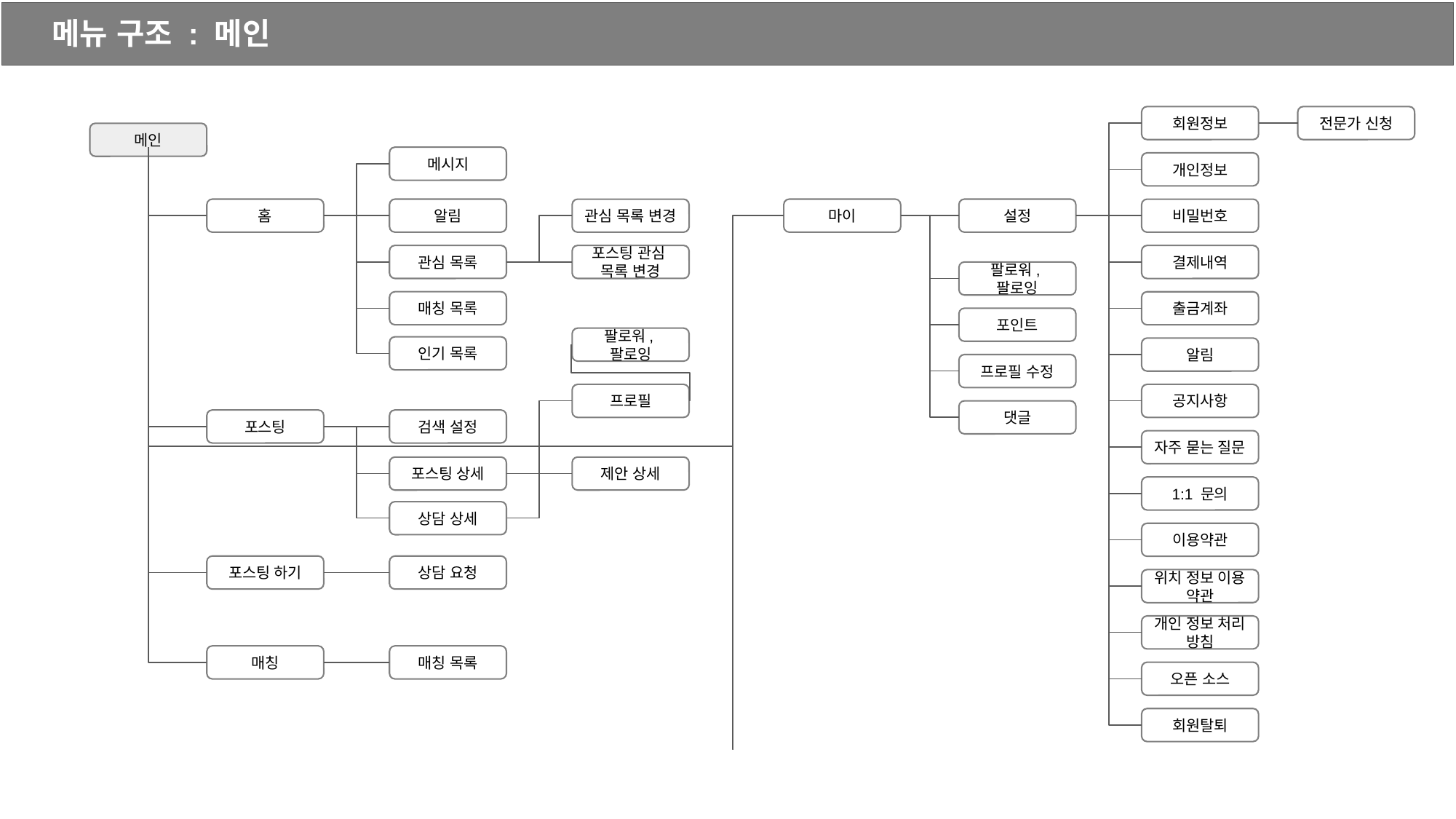

메뉴 구조 : 메인
회원정보
전문가 신청
메인
메시지
개인정보
마이
설정
홈
알림
비밀번호
관심 목록 변경
포스팅 관심  목록 변경
관심 목록
결제내역
팔로워,팔로잉
매칭 목록
출금계좌
포인트
팔로워,팔로잉
인기 목록
알림
프로필 수정
프로필
공지사항
댓글
포스팅
검색 설정
자주 묻는 질문
포스팅 상세
제안 상세
1:1 문의
상담 상세
이용약관
포스팅 하기
상담 요청
위치 정보 이용 약관
개인 정보 처리 방침
매칭
매칭 목록
오픈 소스
회원탈퇴